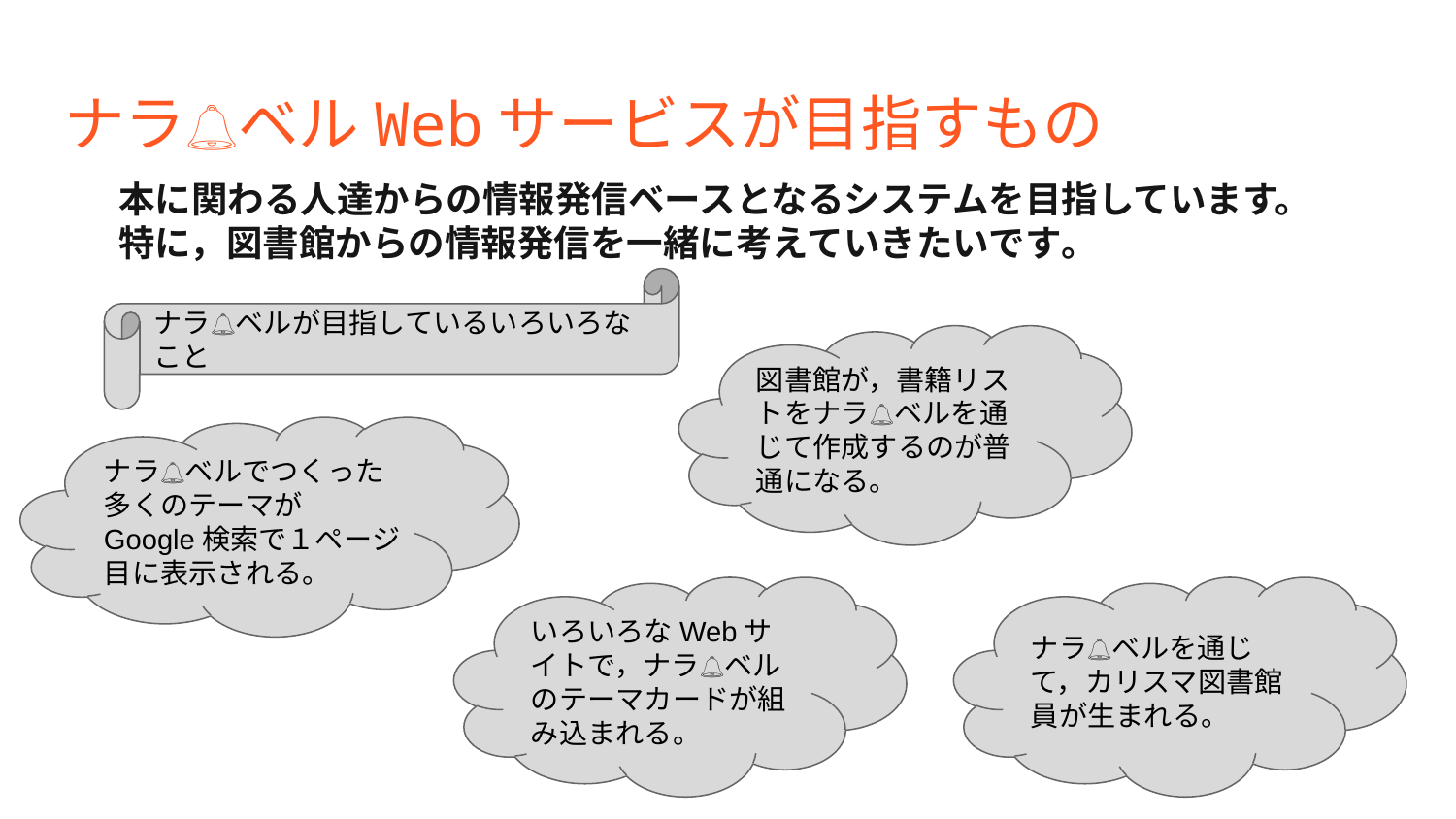

# ナラ🔔ベルWebサービスが目指すもの
本に関わる人達からの情報発信ベースとなるシステムを目指しています。
特に，図書館からの情報発信を一緒に考えていきたいです。

ナラ🔔ベルが目指しているいろいろなこと
図書館が，書籍リストをナラ🔔ベルを通じて作成するのが普通になる。
ナラ🔔ベルでつくった多くのテーマがGoogle検索で１ページ目に表示される。
いろいろなWebサイトで，ナラ🔔ベルのテーマカードが組み込まれる。
ナラ🔔ベルを通じて，カリスマ図書館員が生まれる。